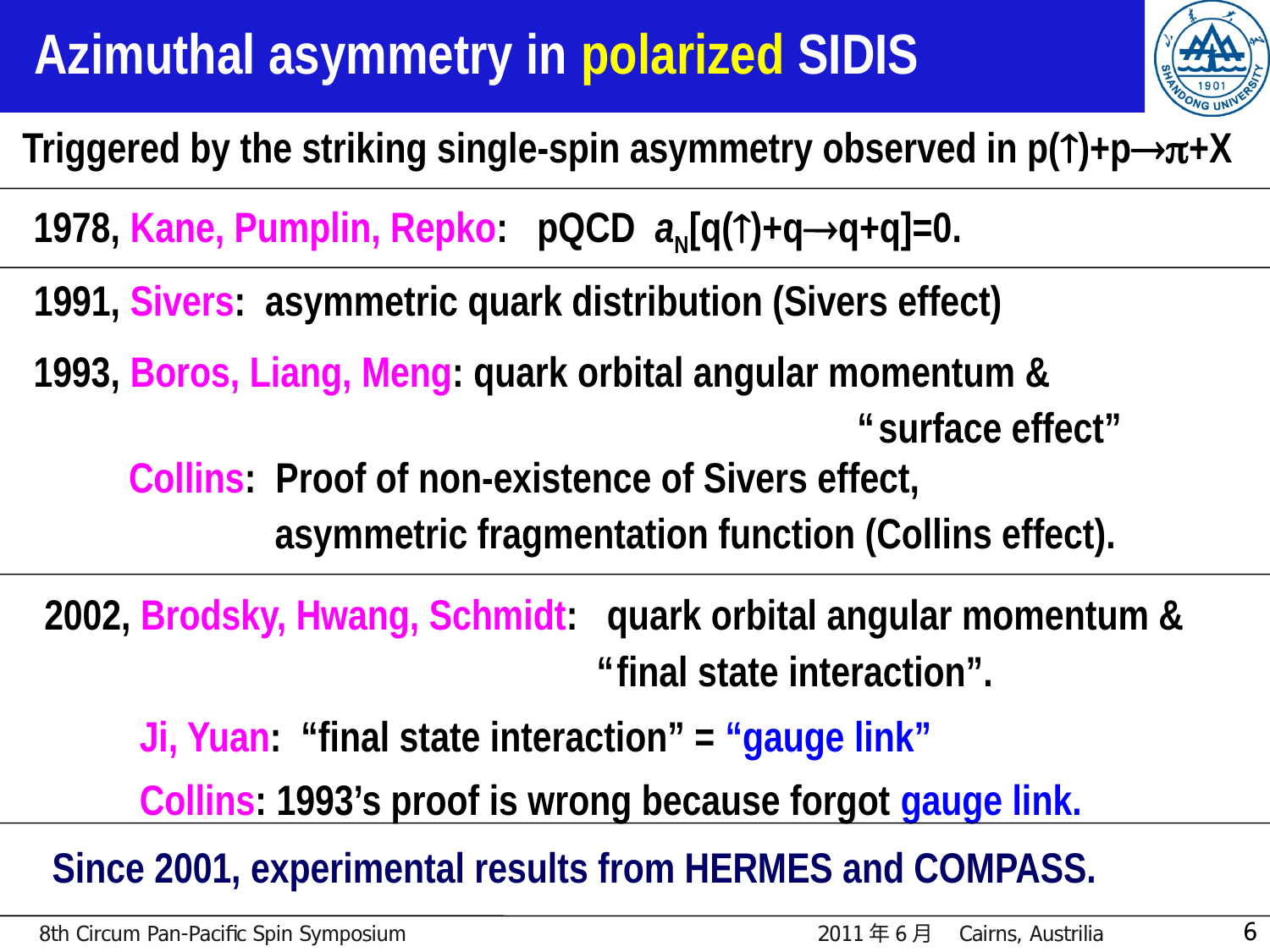

# Azimuthal asymmetry in polarized SIDIS
Triggered by the striking single-spin asymmetry observed in p(↑)+p→π+X

1978, Kane, Pumplin, Repko:   pQCD  aN[q(↑)+q→q+q]=0.
1991, Sivers:  asymmetric quark distribution (Sivers effect)

1993, Boros, Liang, Meng: quark orbital angular momentum &
                                                                                     “surface effect”
Collins:  Proof of non-existence of Sivers effect,
               asymmetric fragmentation function (Collins effect).

2002, Brodsky, Hwang, Schmidt:   quark orbital angular momentum &
                                                         “final state interaction”.
Ji, Yuan:  “final state interaction” = “gauge link”
Collins: 1993’s proof is wrong because forgot gauge link.
Since 2001, experimental results from HERMES and COMPASS.

2011年6月　Cairns, Austrilia
6
8th Circum Pan-Pacific Spin Symposium